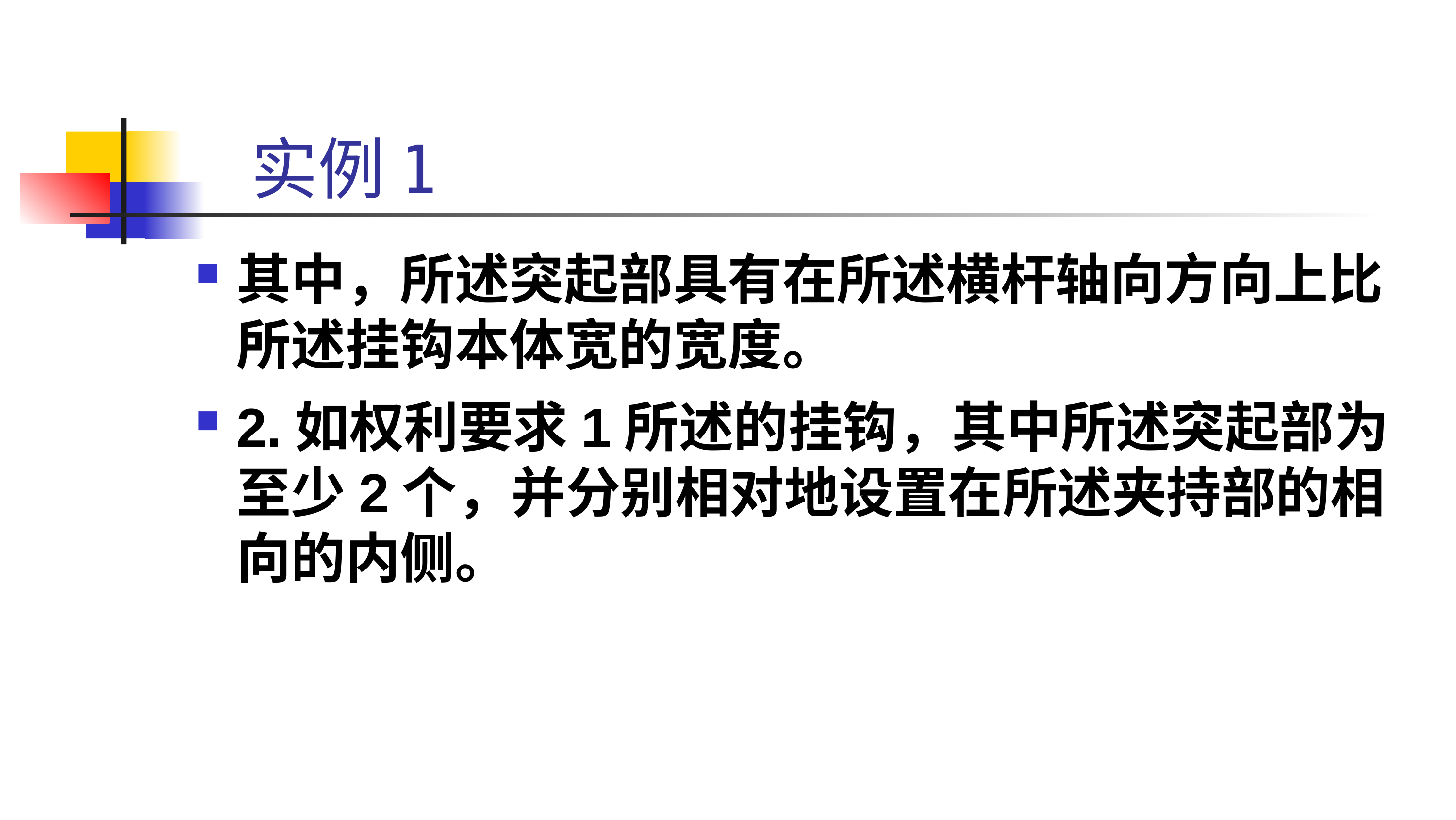

# 实例1
其中，所述突起部具有在所述横杆轴向方向上比所述挂钩本体宽的宽度。
2.如权利要求1所述的挂钩，其中所述突起部为至少2个，并分别相对地设置在所述夹持部的相向的内侧。